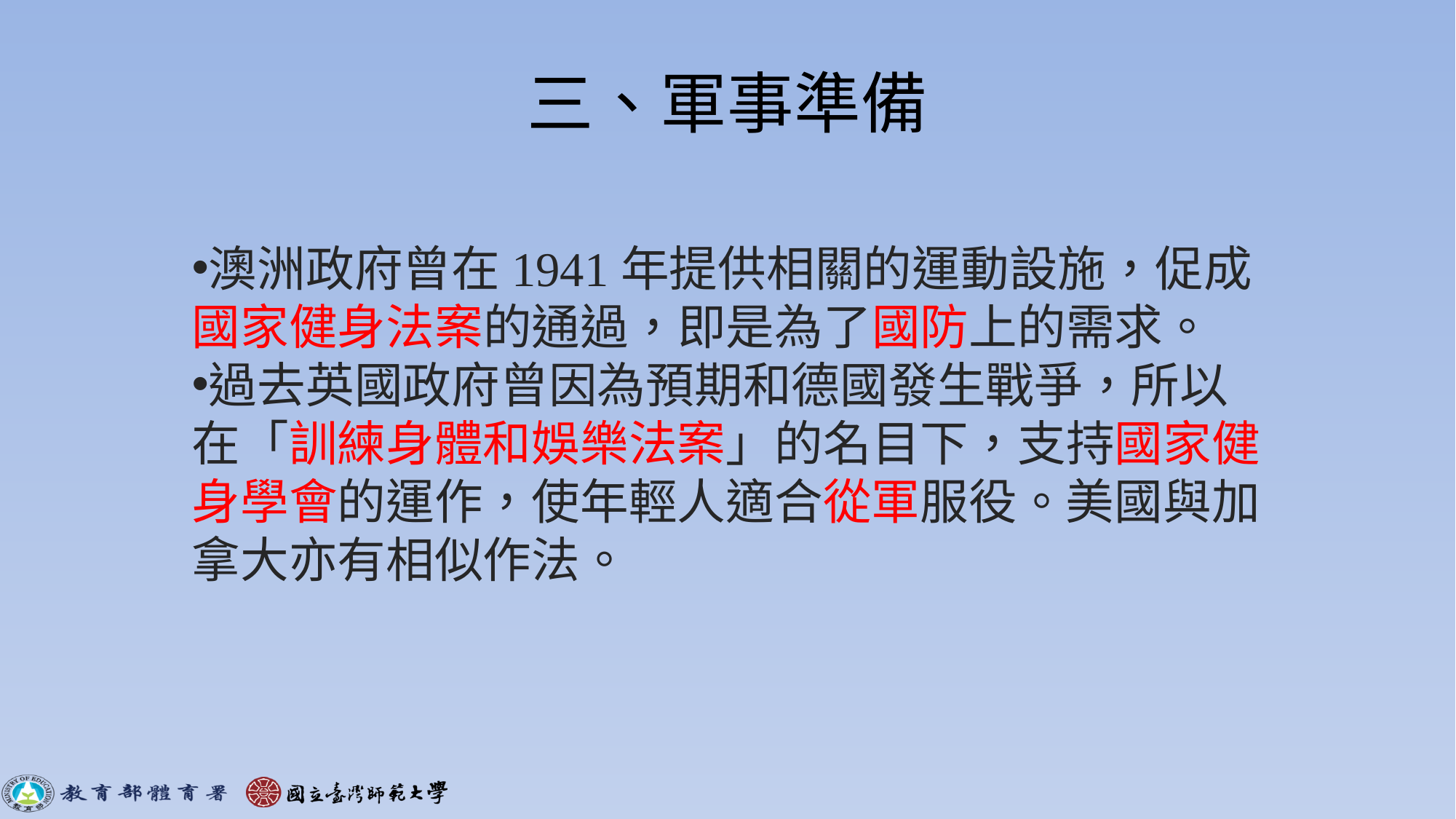

# 三、軍事準備
澳洲政府曾在1941年提供相關的運動設施，促成國家健身法案的通過，即是為了國防上的需求。
過去英國政府曾因為預期和德國發生戰爭，所以在「訓練身體和娛樂法案」的名目下，支持國家健身學會的運作，使年輕人適合從軍服役。美國與加拿大亦有相似作法。